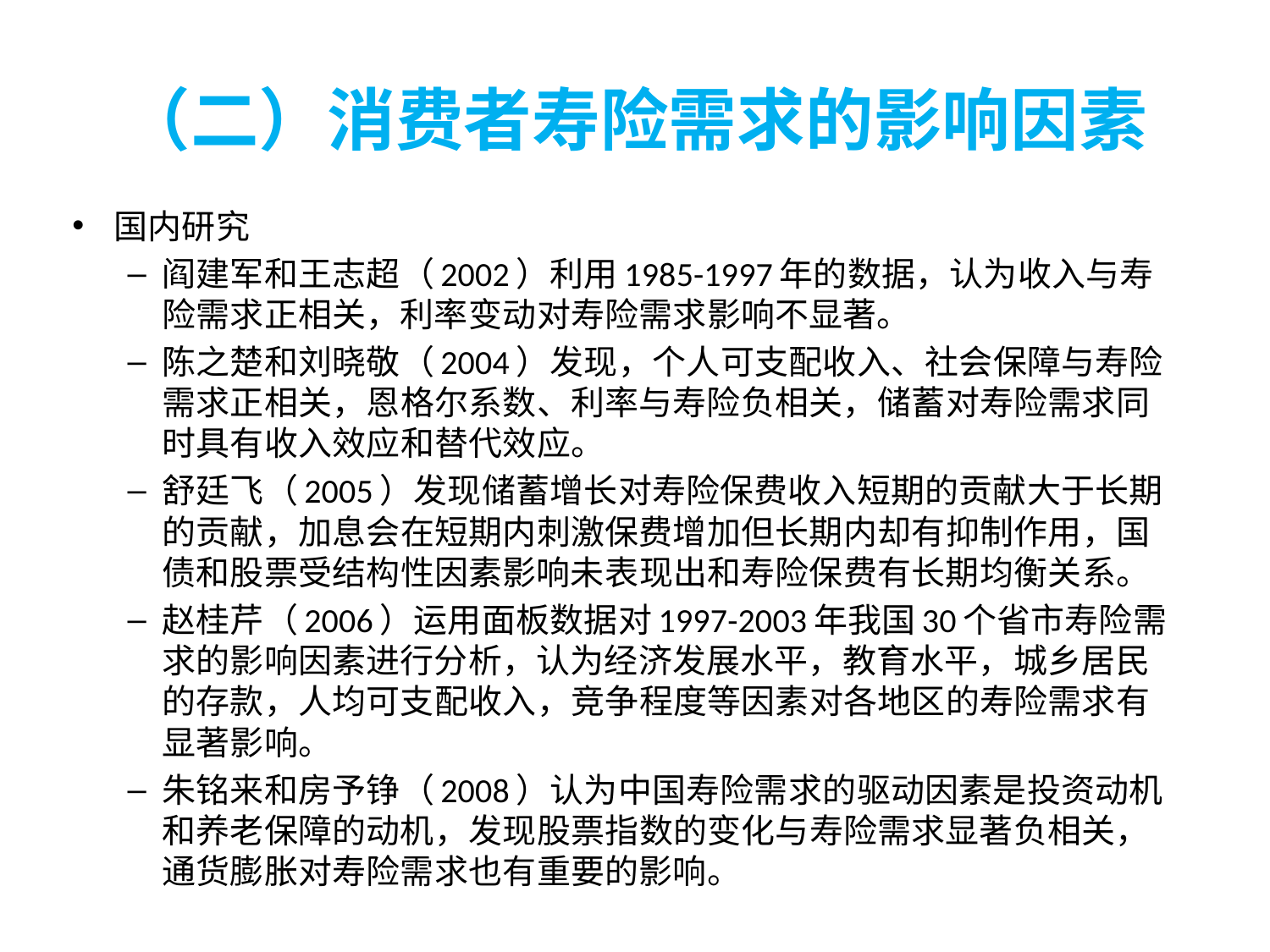

# （二）消费者寿险需求的影响因素
国内研究
阎建军和王志超（2002）利用1985-1997年的数据，认为收入与寿险需求正相关，利率变动对寿险需求影响不显著。
陈之楚和刘晓敬（2004）发现，个人可支配收入、社会保障与寿险需求正相关，恩格尔系数、利率与寿险负相关，储蓄对寿险需求同时具有收入效应和替代效应。
舒廷飞（2005）发现储蓄增长对寿险保费收入短期的贡献大于长期的贡献，加息会在短期内刺激保费增加但长期内却有抑制作用，国债和股票受结构性因素影响未表现出和寿险保费有长期均衡关系。
赵桂芹（2006）运用面板数据对1997-2003年我国30个省市寿险需求的影响因素进行分析，认为经济发展水平，教育水平，城乡居民的存款，人均可支配收入，竞争程度等因素对各地区的寿险需求有显著影响。
朱铭来和房予铮（2008）认为中国寿险需求的驱动因素是投资动机和养老保障的动机，发现股票指数的变化与寿险需求显著负相关，通货膨胀对寿险需求也有重要的影响。